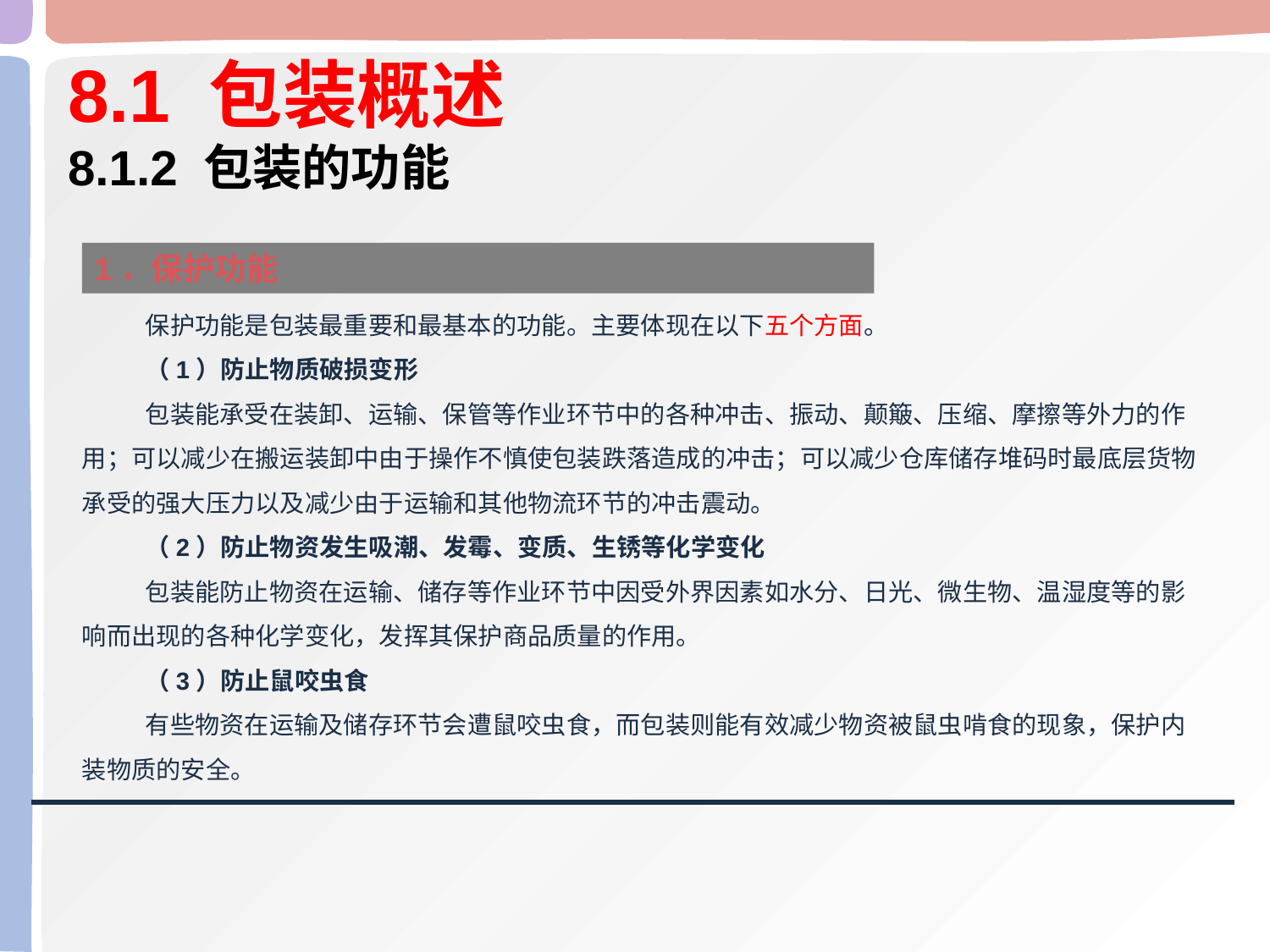

# 8.1 包装概述 8.1.2 包装的功能
1．保护功能
保护功能是包装最重要和最基本的功能。主要体现在以下五个方面。
（1）防止物质破损变形
包装能承受在装卸、运输、保管等作业环节中的各种冲击、振动、颠簸、压缩、摩擦等外力的作用；可以减少在搬运装卸中由于操作不慎使包装跌落造成的冲击；可以减少仓库储存堆码时最底层货物承受的强大压力以及减少由于运输和其他物流环节的冲击震动。
（2）防止物资发生吸潮、发霉、变质、生锈等化学变化
包装能防止物资在运输、储存等作业环节中因受外界因素如水分、日光、微生物、温湿度等的影响而出现的各种化学变化，发挥其保护商品质量的作用。
（3）防止鼠咬虫食
有些物资在运输及储存环节会遭鼠咬虫食，而包装则能有效减少物资被鼠虫啃食的现象，保护内装物质的安全。